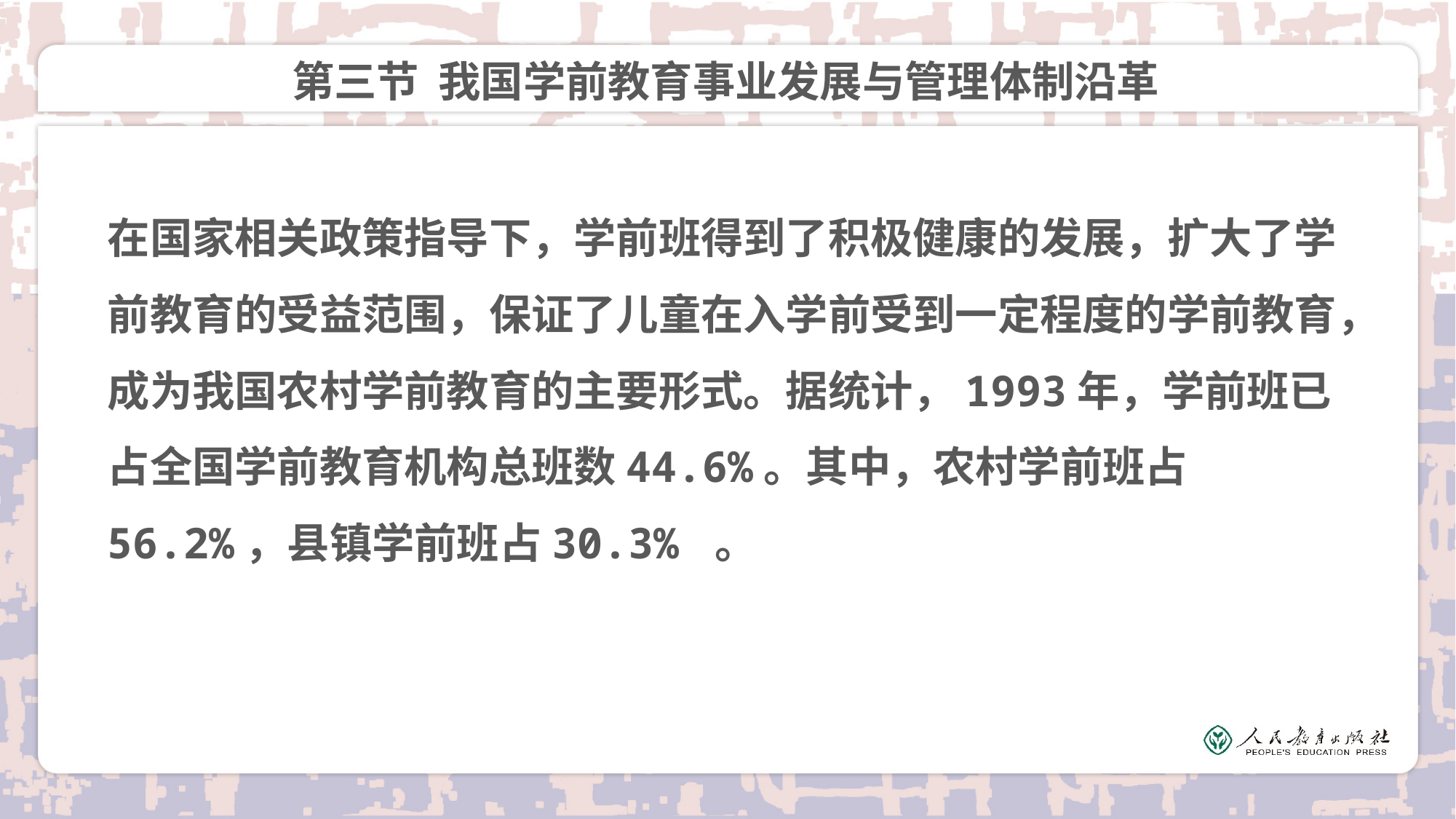

# 第三节  我国学前教育事业发展与管理体制沿革
在国家相关政策指导下，学前班得到了积极健康的发展，扩大了学前教育的受益范围，保证了儿童在入学前受到一定程度的学前教育，成为我国农村学前教育的主要形式。据统计，1993年，学前班已占全国学前教育机构总班数44.6%。其中，农村学前班占56.2%，县镇学前班占30.3% 。